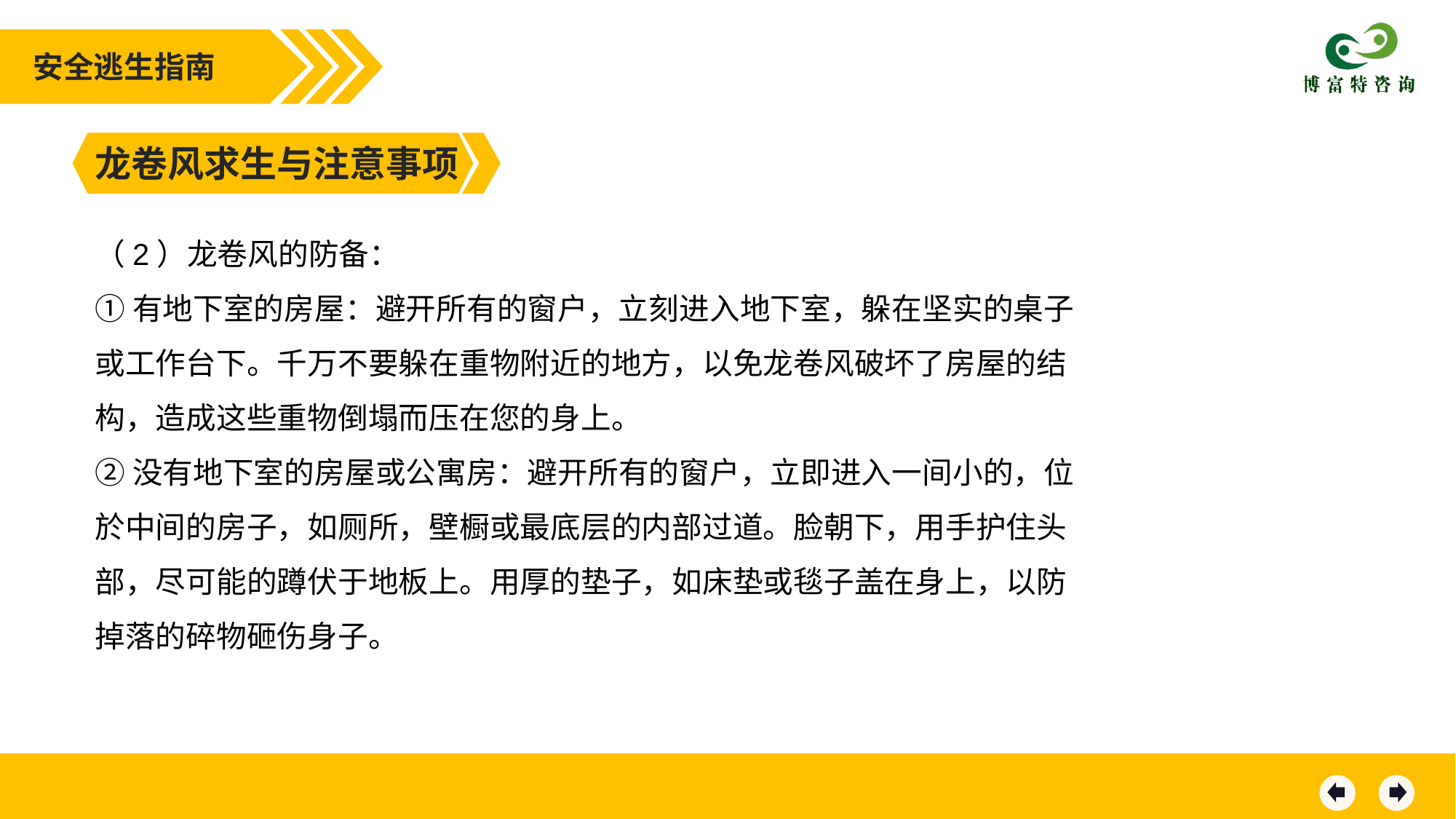

安全逃生指南

龙卷风求生与注意事项
（2）龙卷风的防备：
①有地下室的房屋：避开所有的窗户，立刻进入地下室，躲在坚实的桌子或工作台下。千万不要躲在重物附近的地方，以免龙卷风破坏了房屋的结构，造成这些重物倒塌而压在您的身上。
②没有地下室的房屋或公寓房：避开所有的窗户，立即进入一间小的，位於中间的房子，如厕所，壁橱或最底层的内部过道。脸朝下，用手护住头部，尽可能的蹲伏于地板上。用厚的垫子，如床垫或毯子盖在身上，以防掉落的碎物砸伤身子。